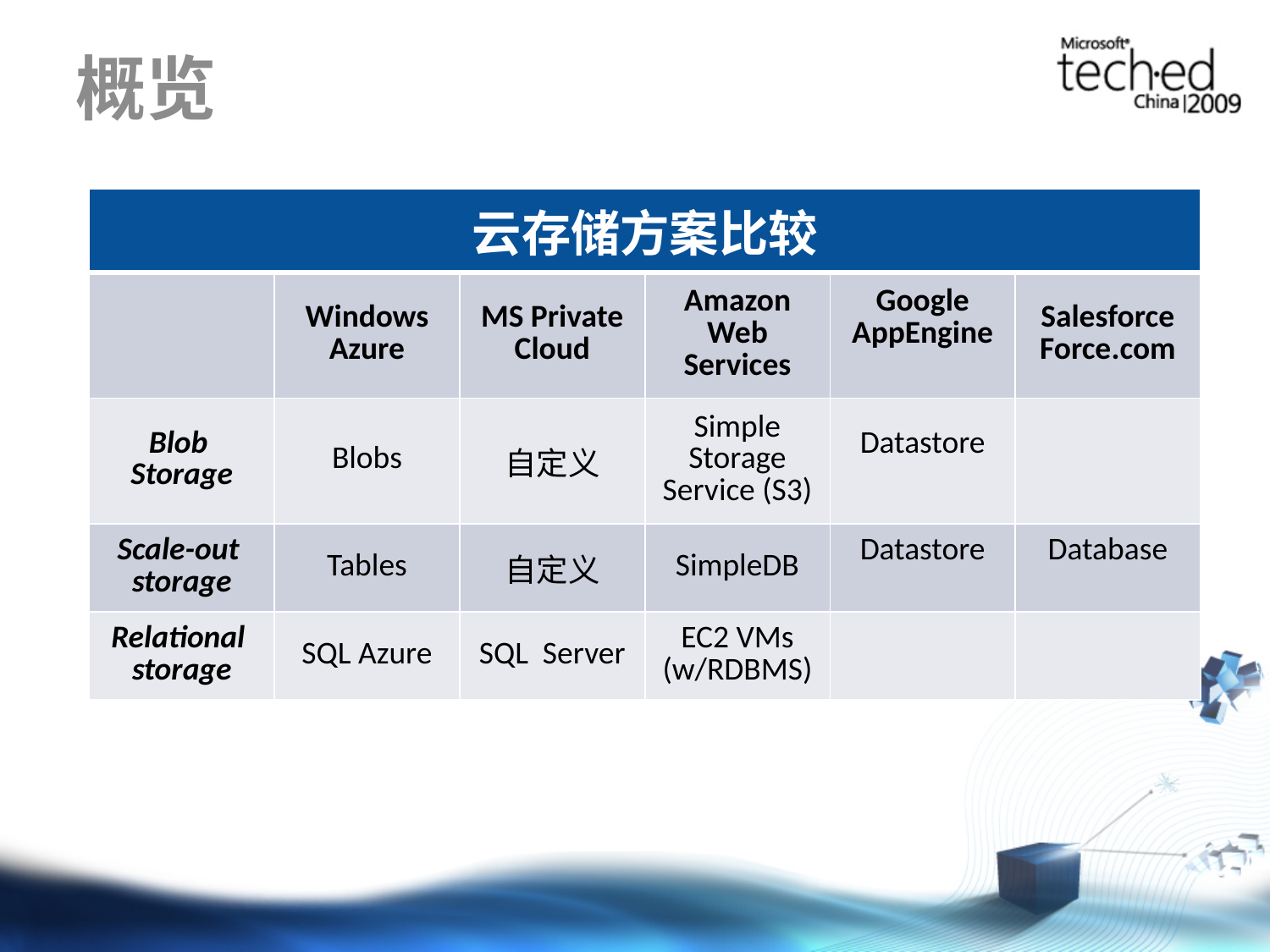

# 概览
| 云存储方案比较 |  |  |  |  |  |
| --- | --- | --- | --- | --- | --- |
|  | Windows Azure | MS Private Cloud | Amazon Web Services | Google AppEngine | Salesforce Force.com |
| Blob Storage | Blobs | 自定义 | Simple Storage Service (S3) | Datastore |  |
| Scale-out storage | Tables | 自定义 | SimpleDB | Datastore | Database |
| Relational storage | SQL Azure | SQL Server | EC2 VMs (w/RDBMS) |  |  |